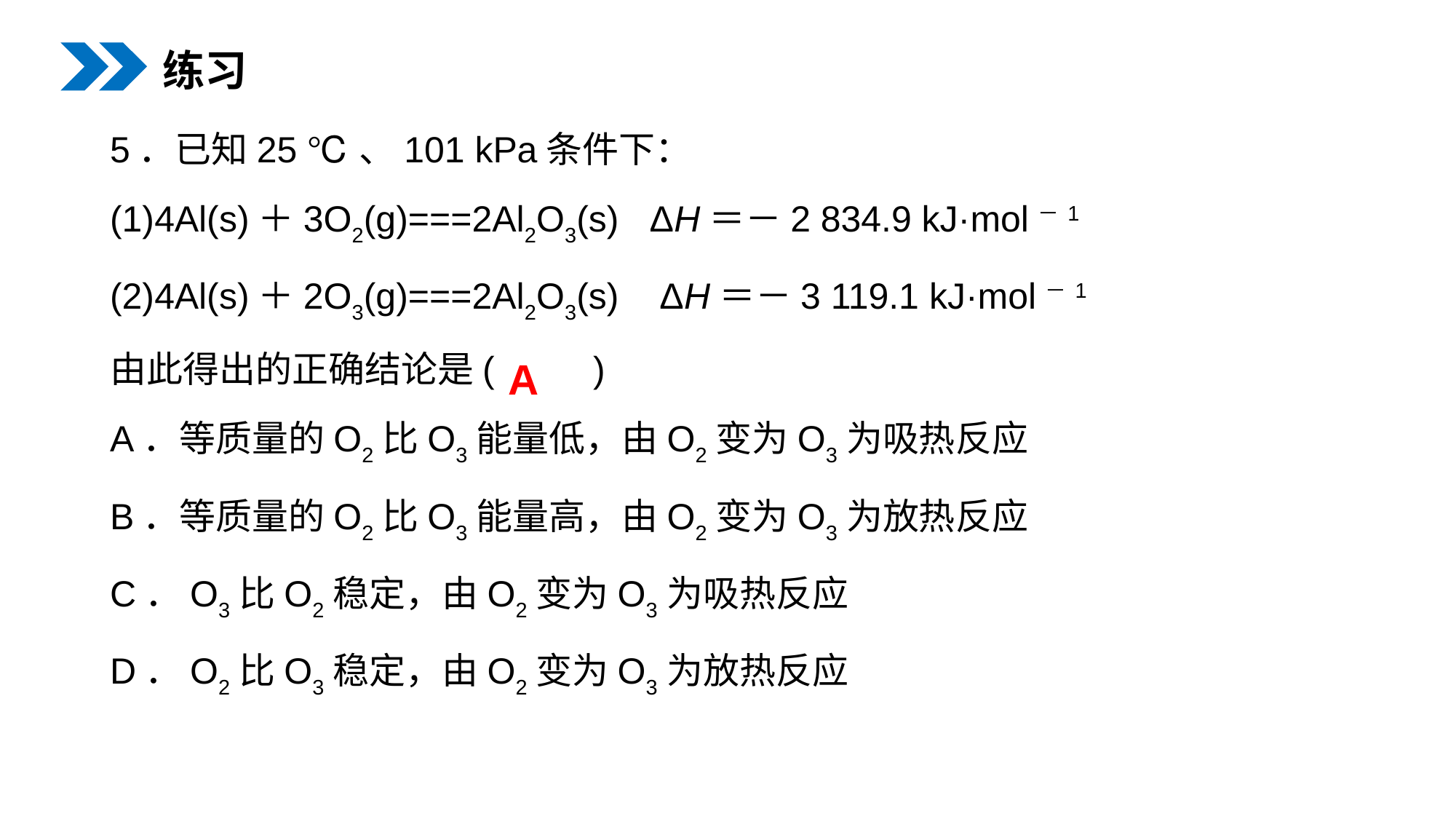

练习
5．已知25 ℃、101 kPa条件下：
(1)4Al(s)＋3O2(g)===2Al2O3(s)   ΔH＝－2 834.9 kJ·mol－1
(2)4Al(s)＋2O3(g)===2Al2O3(s)    ΔH＝－3 119.1 kJ·mol－1
由此得出的正确结论是(　 　)
A．等质量的O2比O3能量低，由O2变为O3为吸热反应
B．等质量的O2比O3能量高，由O2变为O3为放热反应
C．O3比O2稳定，由O2变为O3为吸热反应
D．O2比O3稳定，由O2变为O3为放热反应
A